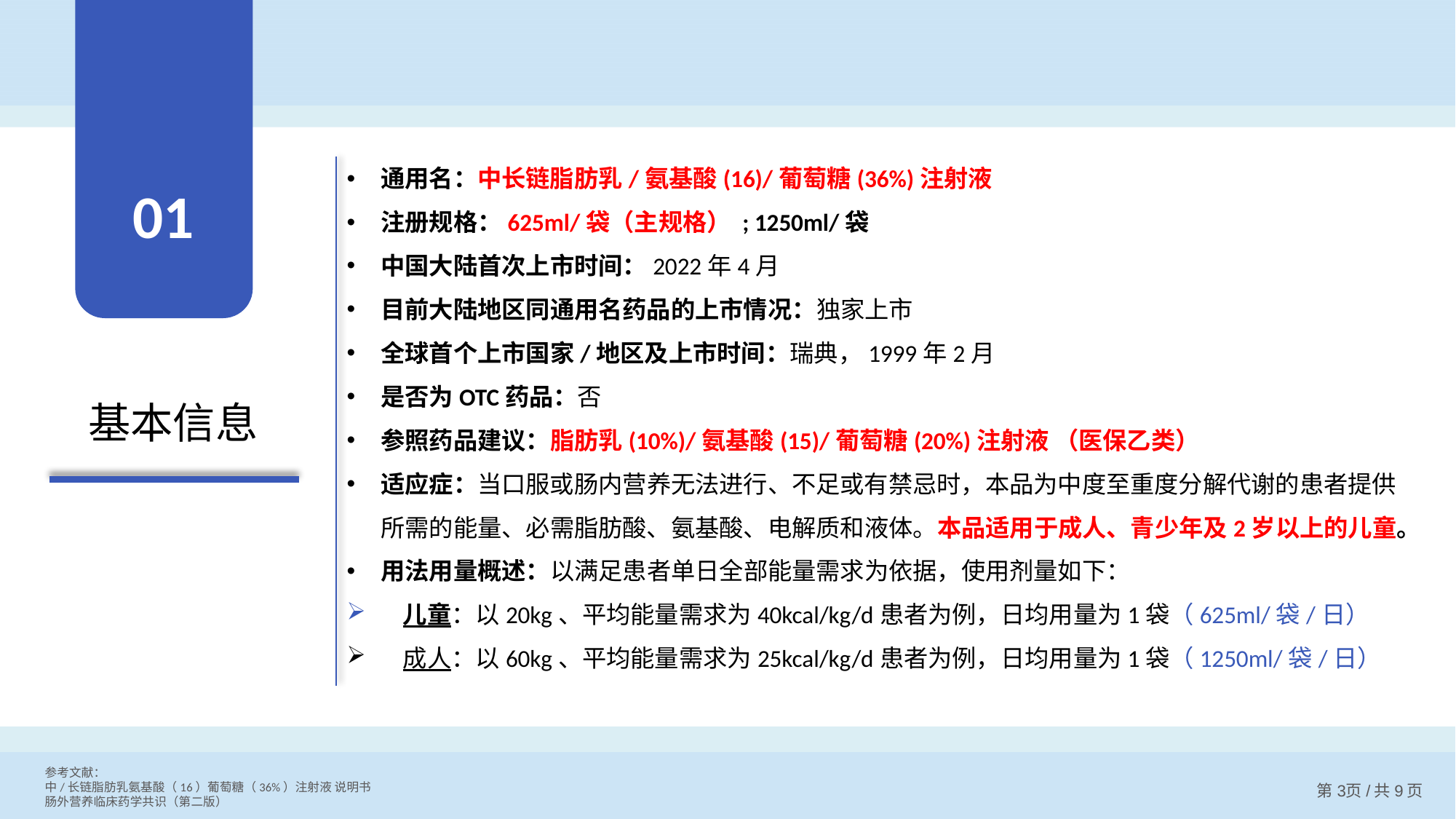

通用名：中长链脂肪乳/氨基酸(16)/葡萄糖(36%)注射液
注册规格：625ml/袋（主规格） ; 1250ml/袋
中国大陆首次上市时间：2022年4月
目前大陆地区同通用名药品的上市情况：独家上市
全球首个上市国家/地区及上市时间：瑞典，1999年2月
是否为OTC药品：否
参照药品建议：脂肪乳(10%)/氨基酸(15)/葡萄糖(20%)注射液 （医保乙类）
适应症：当口服或肠内营养无法进行、不足或有禁忌时，本品为中度至重度分解代谢的患者提供所需的能量、必需脂肪酸、氨基酸、电解质和液体。本品适用于成人、青少年及2岁以上的儿童。
用法用量概述：以满足患者单日全部能量需求为依据，使用剂量如下：
   儿童：以20kg、平均能量需求为40kcal/kg/d患者为例，日均用量为1袋（625ml/袋/日）
   成人：以60kg、平均能量需求为25kcal/kg/d患者为例，日均用量为1袋（1250ml/袋/日）
01
基本信息
参考文献：
中/长链脂肪乳氨基酸（16）葡萄糖（36%）注射液 说明书
肠外营养临床药学共识（第二版）